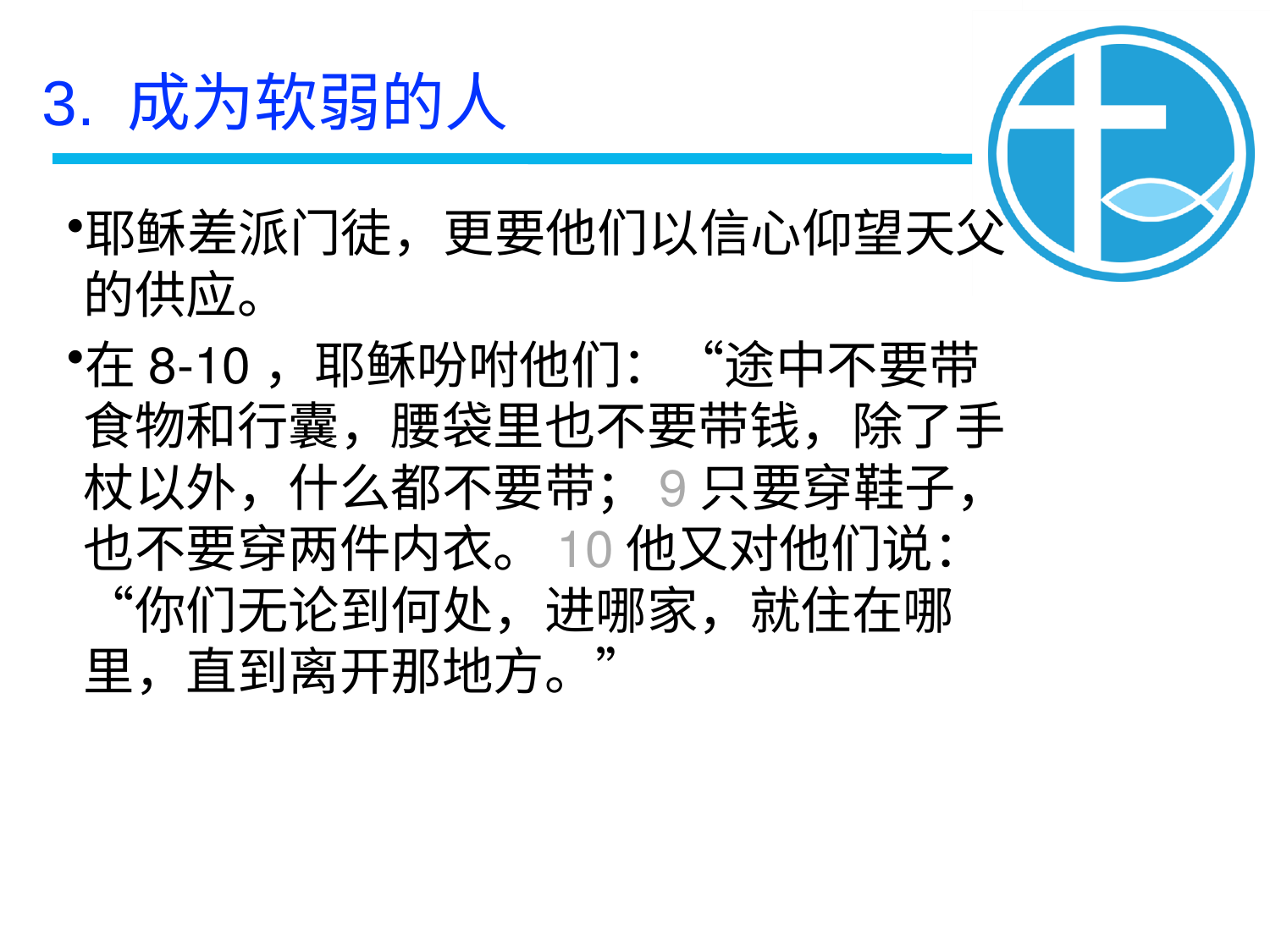

3. 成为软弱的人
耶稣差派门徒，更要他们以信心仰望天父的供应。
在8-10，耶稣吩咐他们：“途中不要带食物和行囊，腰袋里也不要带钱，除了手杖以外，什么都不要带；9只要穿鞋子，也不要穿两件内衣。10他又对他们说：“你们无论到何处，进哪家，就住在哪里，直到离开那地方。”